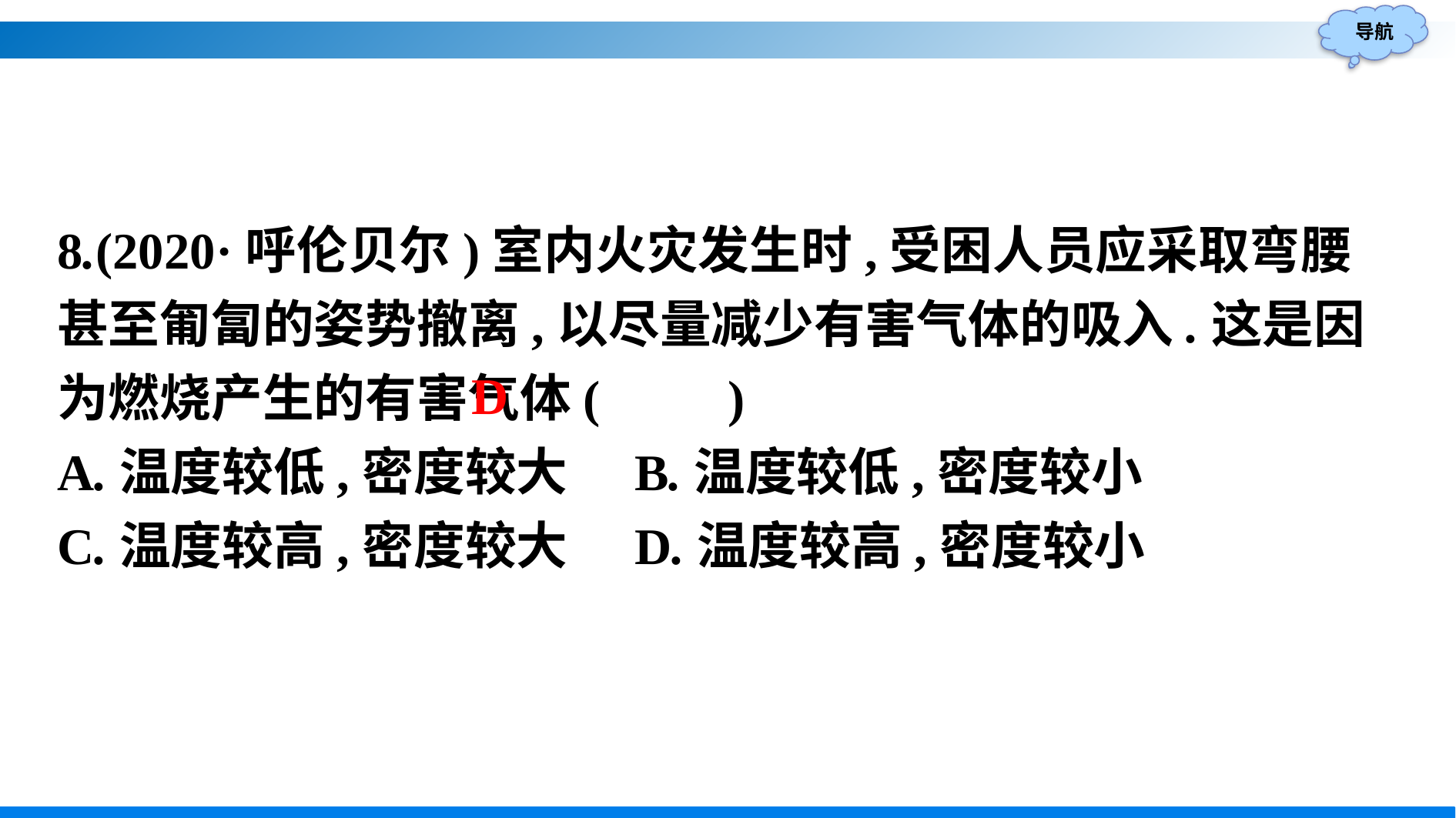

8.(2020·呼伦贝尔)室内火灾发生时,受困人员应采取弯腰甚至匍匐的姿势撤离,以尽量减少有害气体的吸入.这是因为燃烧产生的有害气体(　　)
A.温度较低,密度较大	B.温度较低,密度较小
C.温度较高,密度较大	D.温度较高,密度较小
D